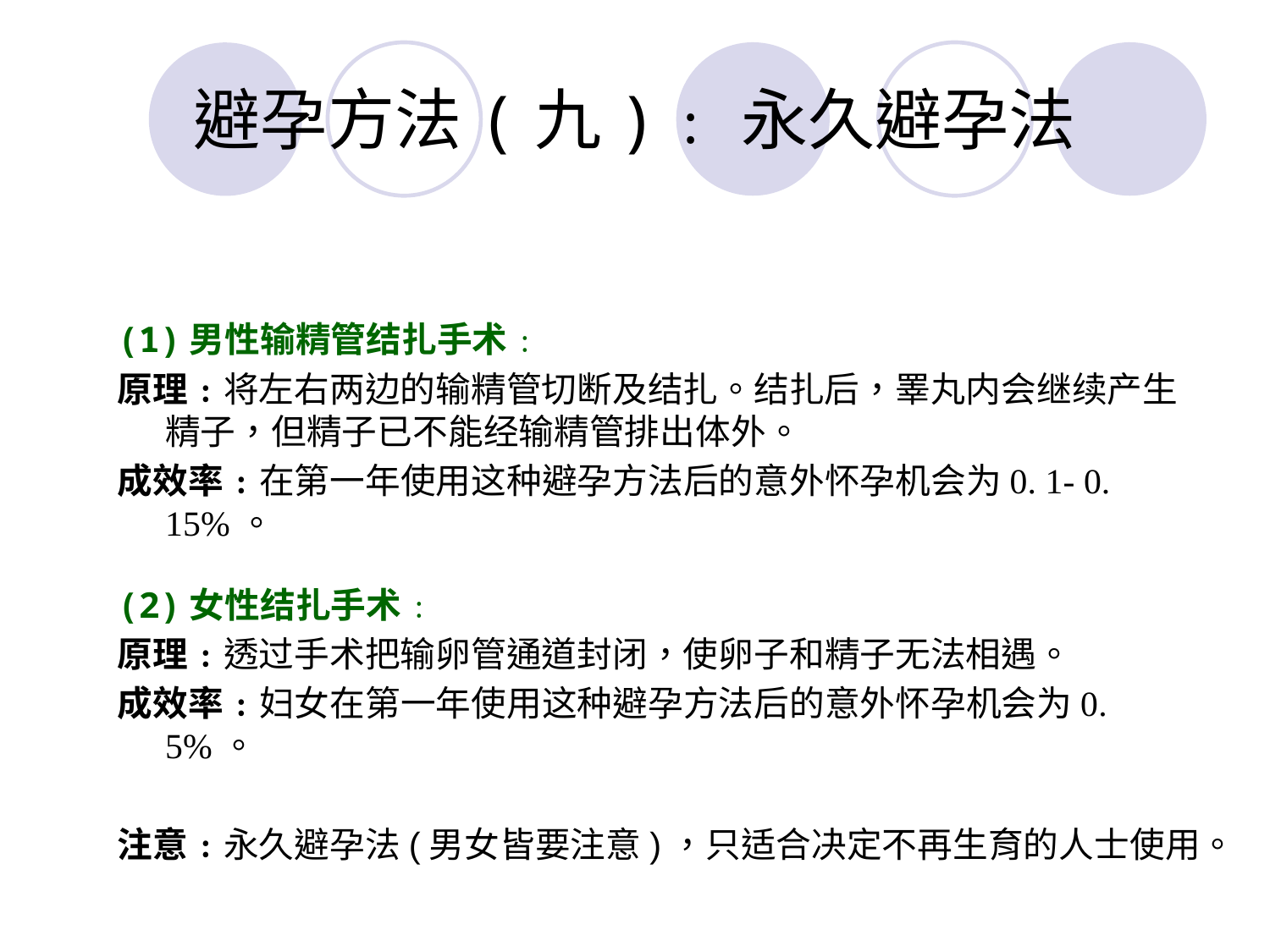

# 避孕方法(九)﹕永久避孕法

(1)男性输精管结扎手术﹕
原理﹕将左右两边的输精管切断及结扎。结扎后，睪丸内会继续产生精子，但精子已不能经输精管排出体外。
成效率﹕在第一年使用这种避孕方法后的意外怀孕机会为0. 1- 0. 15%。

(2)女性结扎手术﹕
原理﹕透过手术把输卵管通道封闭，使卵子和精子无法相遇。
成效率﹕妇女在第一年使用这种避孕方法后的意外怀孕机会为0. 5%。

注意﹕永久避孕法(男女皆要注意)，只适合决定不再生育的人士使用。